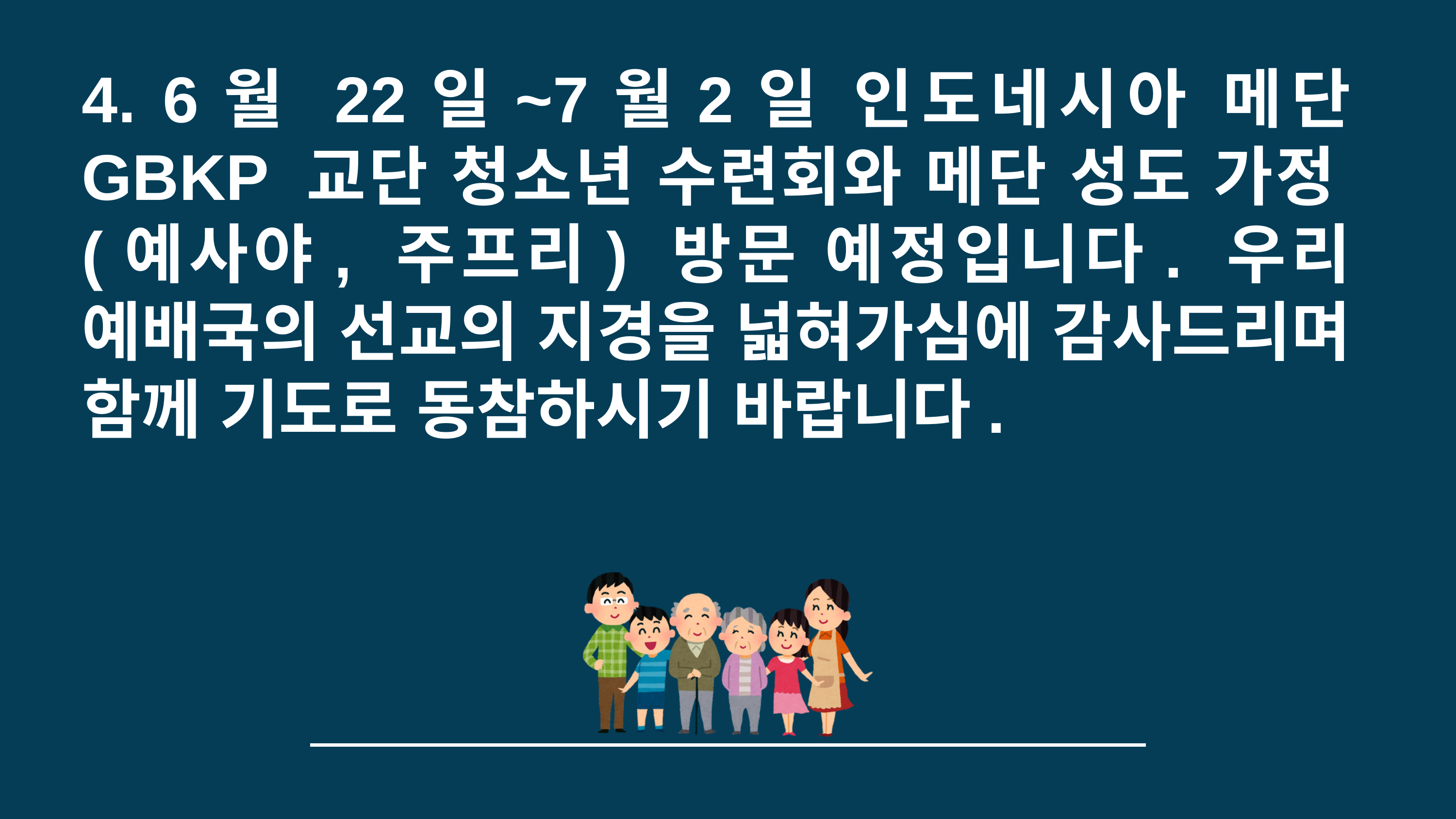

4. 6월 22일~7월2일 인도네시아 메단 GBKP 교단 청소년 수련회와 메단 성도 가정(예사야, 주프리) 방문 예정입니다. 우리 예배국의 선교의 지경을 넓혀가심에 감사드리며 함께 기도로 동참하시기 바랍니다.